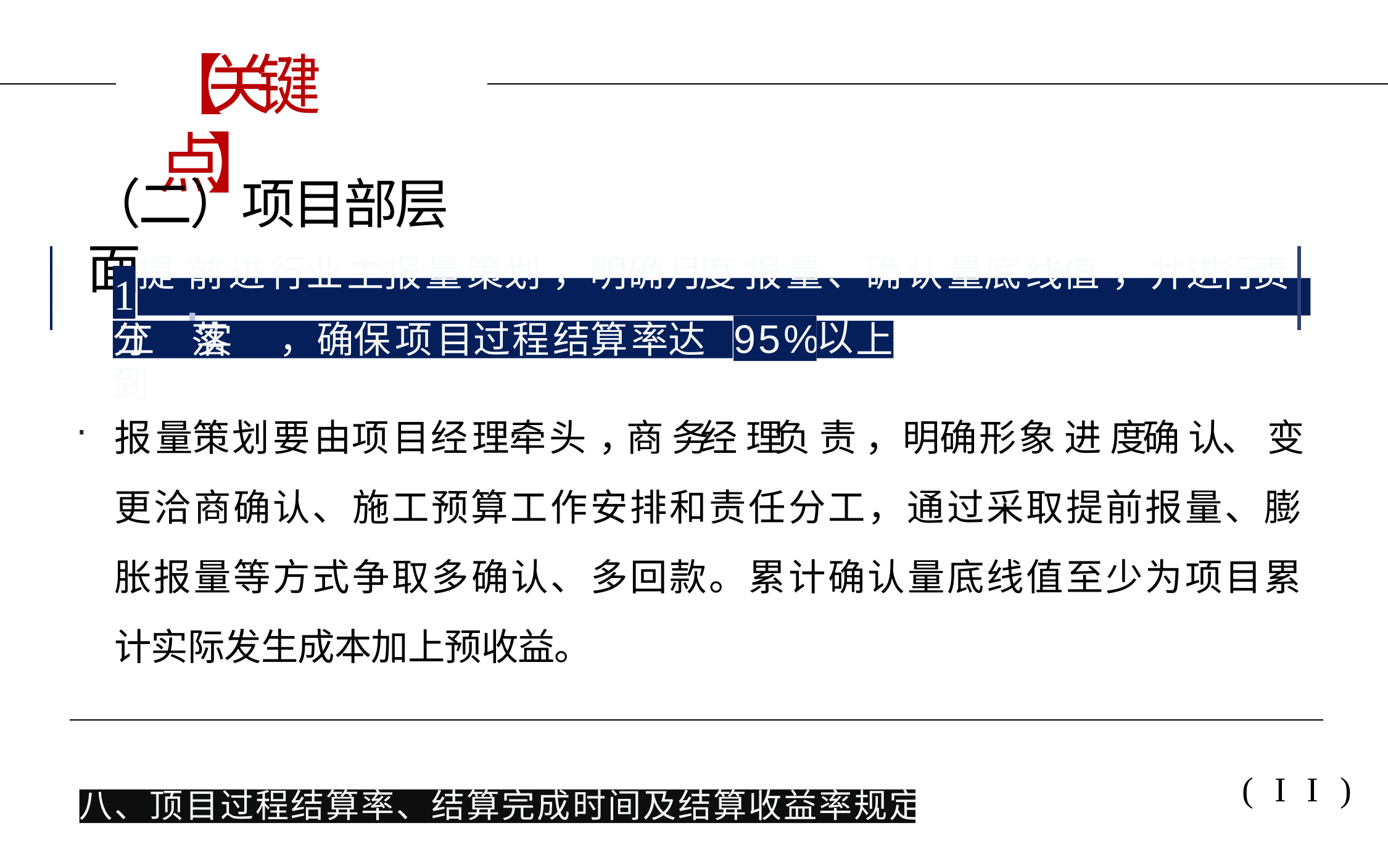

# 【关键点】

（二）项目部层面

I
提	前	进行业主报量策划，明确月度 报量、确认量底线值 ，井进行责 任I
1

分工	落实	，确保项目过程结算率达到
上
95
%

以
报量策划要由项目经理牵头 ，商 务经 理负 责 ，明确形象 进 度确 认、 变 更洽商确认、施工预算工作安排和责任分工，通过采取提前报量、膨 胀报量等方式争取多确认、多回款。累计确认量底线值至少为项目累 计实际发生成本加上预收益。

(II)
八、顶目过程结算率、结算完成时间及结算收益率规定